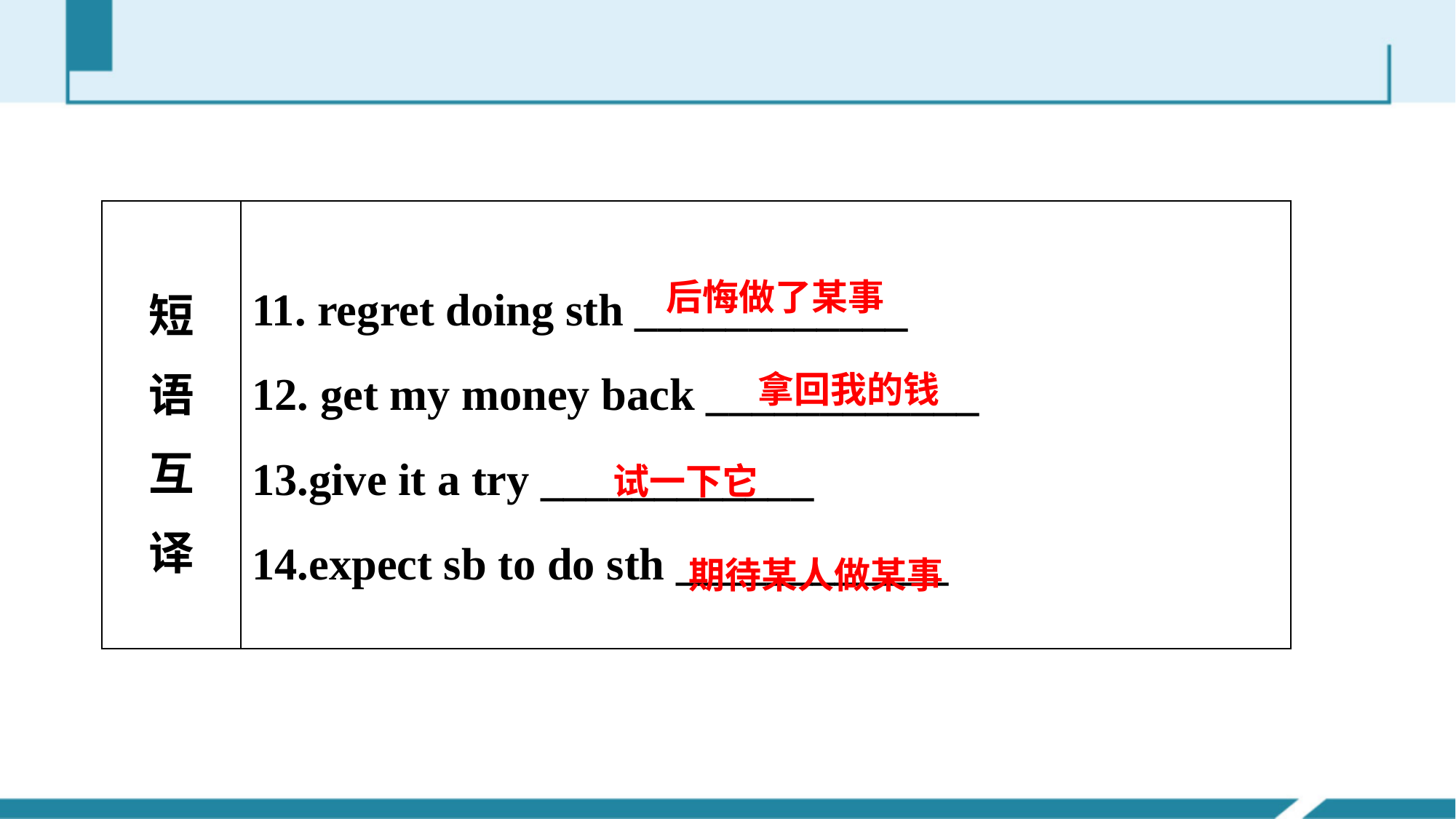

| 短 语 互 译 | 11. regret doing sth \_\_\_\_\_\_\_\_\_\_\_\_ 12. get my money back \_\_\_\_\_\_\_\_\_\_\_\_ 13.give it a try \_\_\_\_\_\_\_\_\_\_\_\_ 14.expect sb to do sth \_\_\_\_\_\_\_\_\_\_\_\_ |
| --- | --- |
后悔做了某事

拿回我的钱
试一下它
期待某人做某事